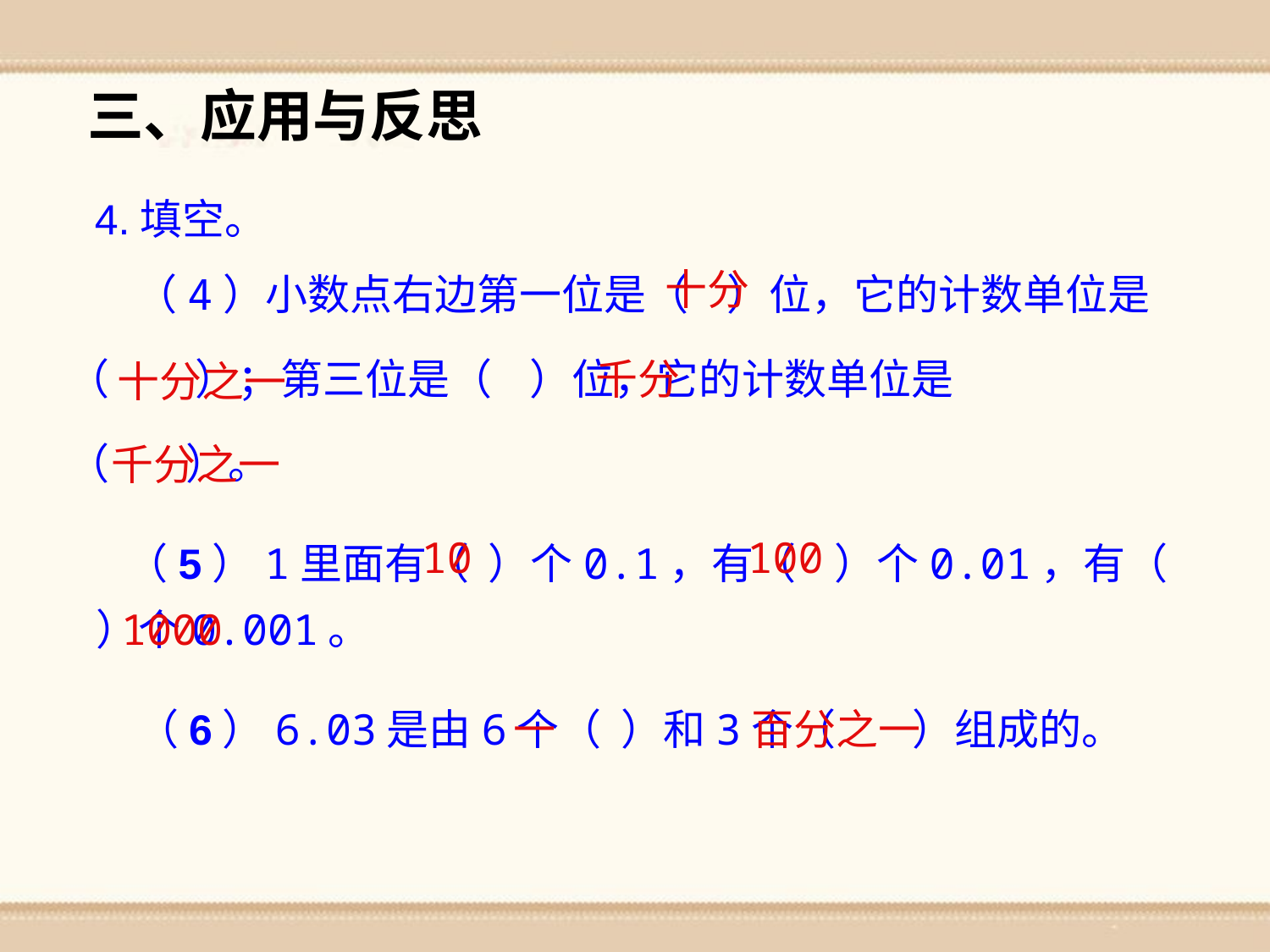

三、应用与反思
4.填空。
      （4）小数点右边第一位是（    ）位，它的计数单位是
（         ）；第三位是（    ）位，它的计数单位是
（        ）。
十分
千分
十分之一
千分之一
    （5）1里面有（  ）个0.1，有（    ）个0.01，有（    ）个0.001。
10
100
1000
  （6）6.03是由6个（  ）和3个（        ）组成的。
一
百分之一